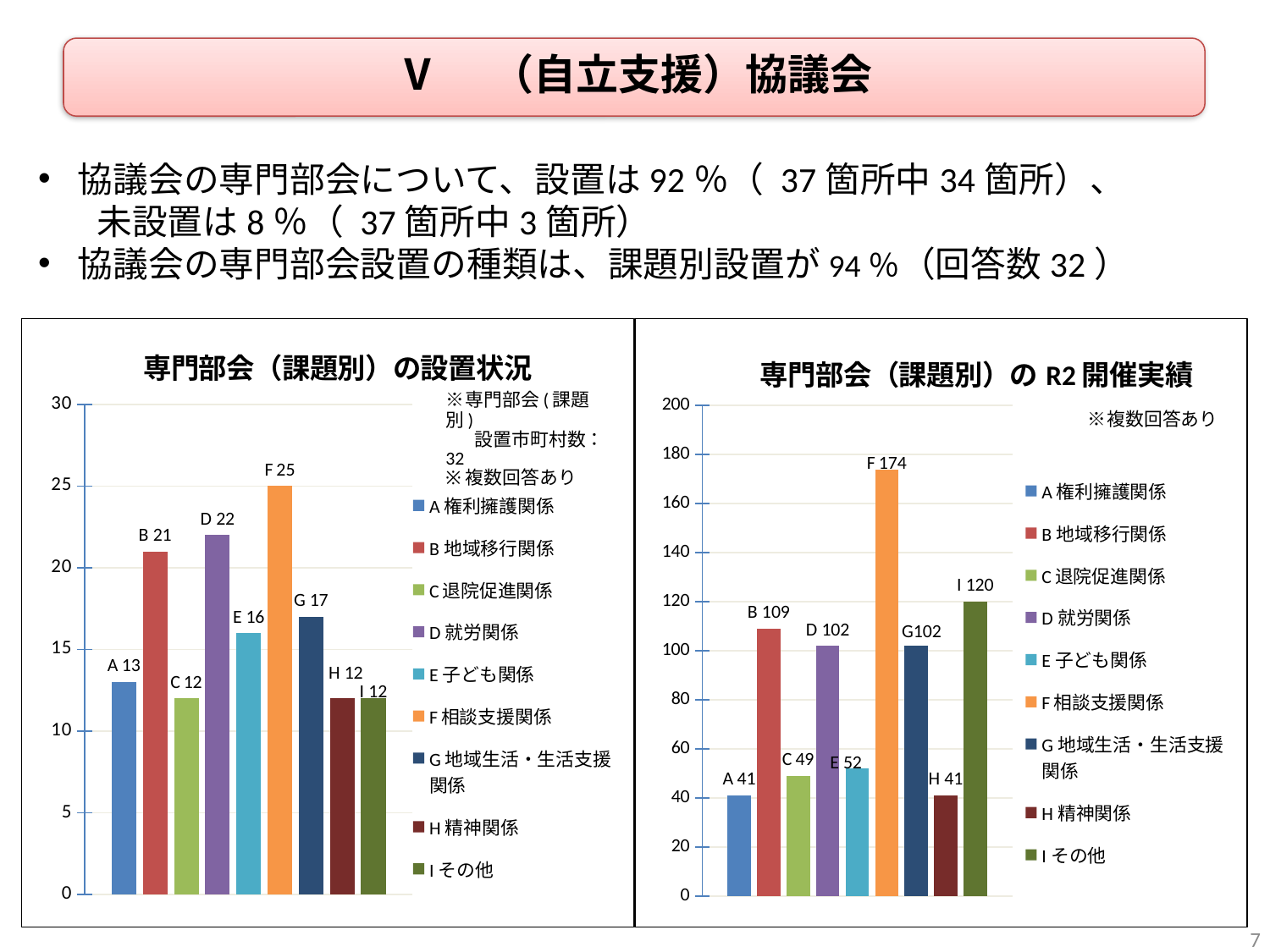

Ⅴ　（自立支援）協議会

協議会の専門部会について、設置は92％（ 37箇所中34箇所）、
　   未設置は8％（ 37箇所中3箇所）
協議会の専門部会設置の種類は、課題別設置が94％（回答数32）

### Chart

| Category |
|---|

### Chart

| Category |
|---|

### Chart: 専門部会（課題別）のR2開催実績

| Category | A権利擁護関係 | B地域移行関係 | C退院促進関係 | D就労関係 | E子ども関係 | F相談支援関係 | G地域生活・生活支援関係 | H精神関係 | Iその他 |
|---|---|---|---|---|---|---|---|---|---|

### Chart: 専門部会（課題別）の設置状況

| Category | A権利擁護関係 | B地域移行関係 | C退院促進関係 | D就労関係 | E子ども関係 | F相談支援関係 | G地域生活・生活支援関係 | H精神関係 | Iその他 |
|---|---|---|---|---|---|---|---|---|---|
7